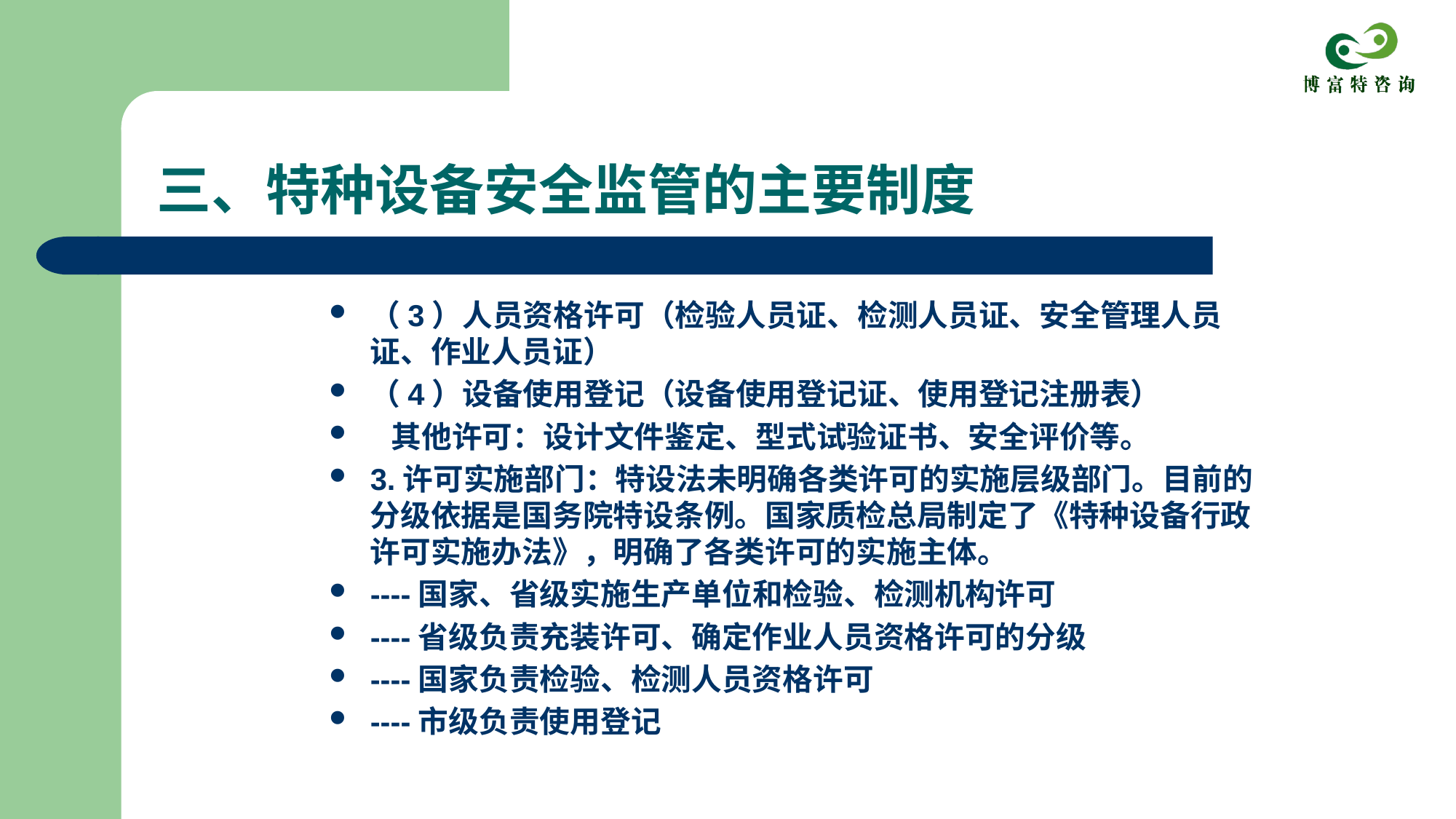

# 三、特种设备安全监管的主要制度
（3）人员资格许可（检验人员证、检测人员证、安全管理人员证、作业人员证）
（4）设备使用登记（设备使用登记证、使用登记注册表）
  其他许可：设计文件鉴定、型式试验证书、安全评价等。
3.许可实施部门：特设法未明确各类许可的实施层级部门。目前的分级依据是国务院特设条例。国家质检总局制定了《特种设备行政许可实施办法》，明确了各类许可的实施主体。
----国家、省级实施生产单位和检验、检测机构许可
----省级负责充装许可、确定作业人员资格许可的分级
----国家负责检验、检测人员资格许可
----市级负责使用登记